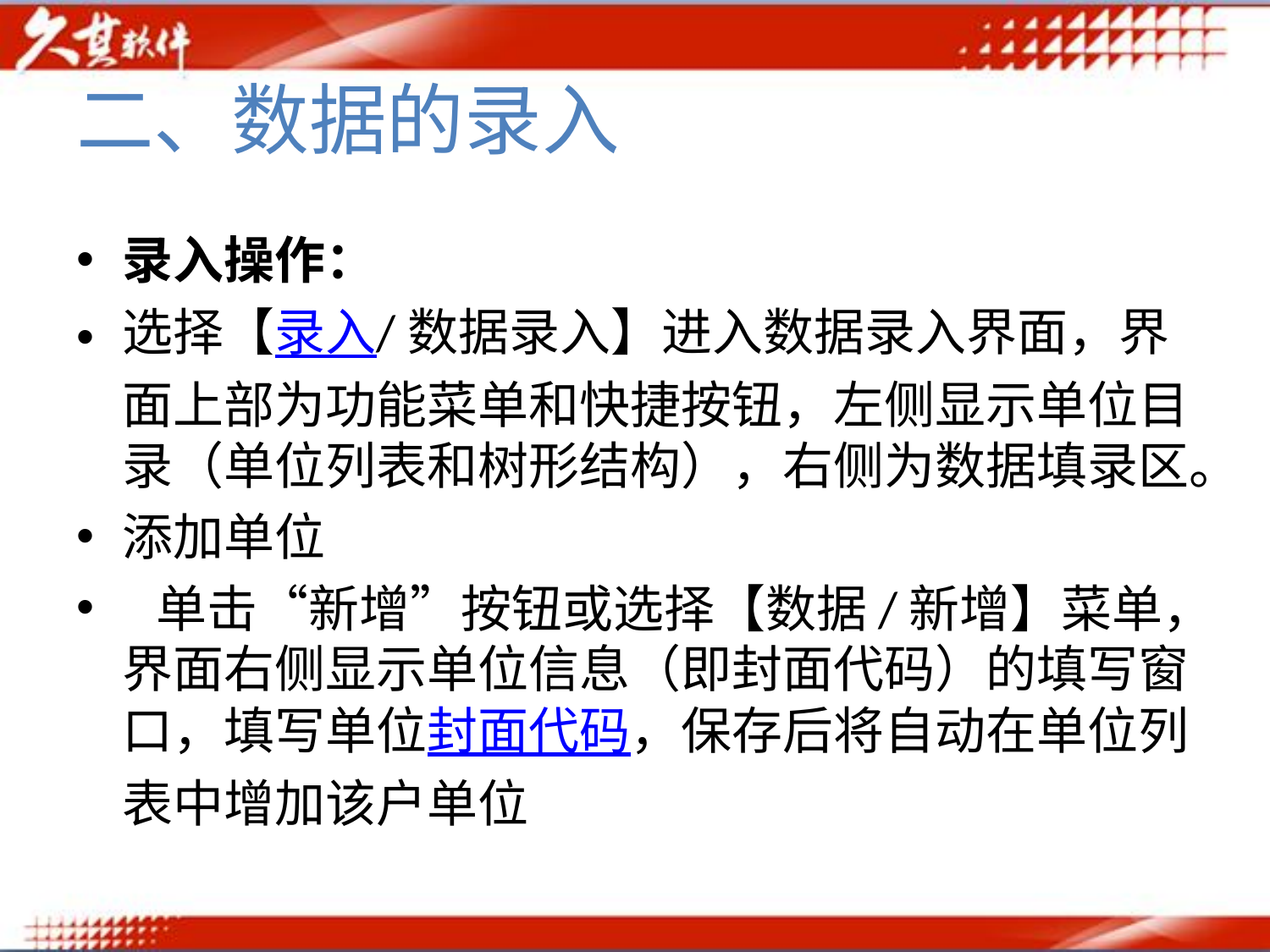

# 二、数据的录入
录入操作：
选择【录入/数据录入】进入数据录入界面，界面上部为功能菜单和快捷按钮，左侧显示单位目录（单位列表和树形结构），右侧为数据填录区。
添加单位
  单击“新增”按钮或选择【数据/新增】菜单，界面右侧显示单位信息（即封面代码）的填写窗口，填写单位封面代码，保存后将自动在单位列表中增加该户单位